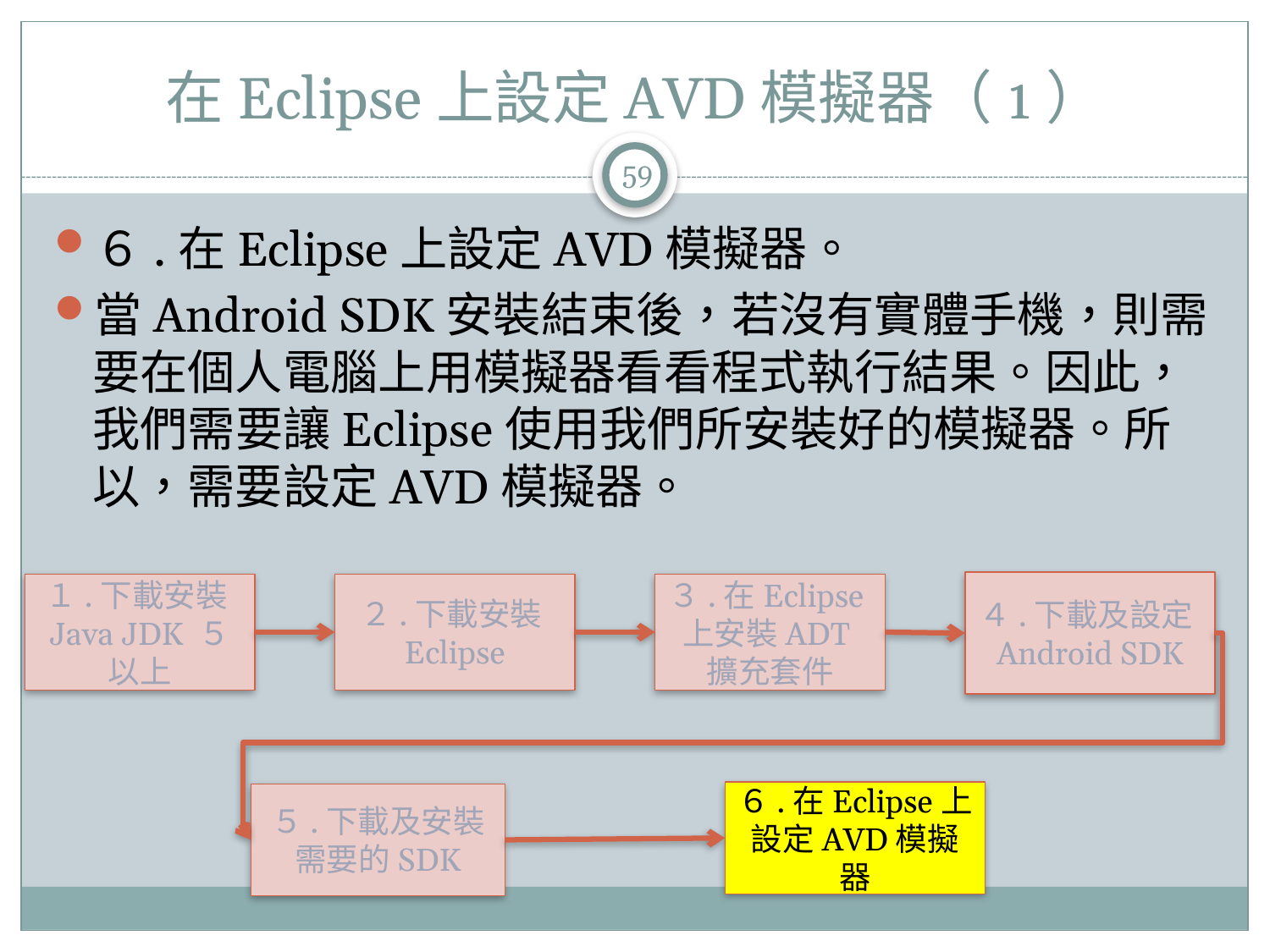

# 在Eclipse上設定AVD模擬器（1）
59
６.在Eclipse上設定AVD模擬器。
當Android SDK安裝結束後，若沒有實體手機，則需要在個人電腦上用模擬器看看程式執行結果。因此，我們需要讓Eclipse使用我們所安裝好的模擬器。所以，需要設定AVD模擬器。
４.下載及設定Android SDK
１.下載安裝Java JDK ５以上
２.下載安裝Eclipse
３.在Eclipse上安裝ADT擴充套件
６.在Eclipse上設定AVD模擬器
５.下載及安裝需要的SDK